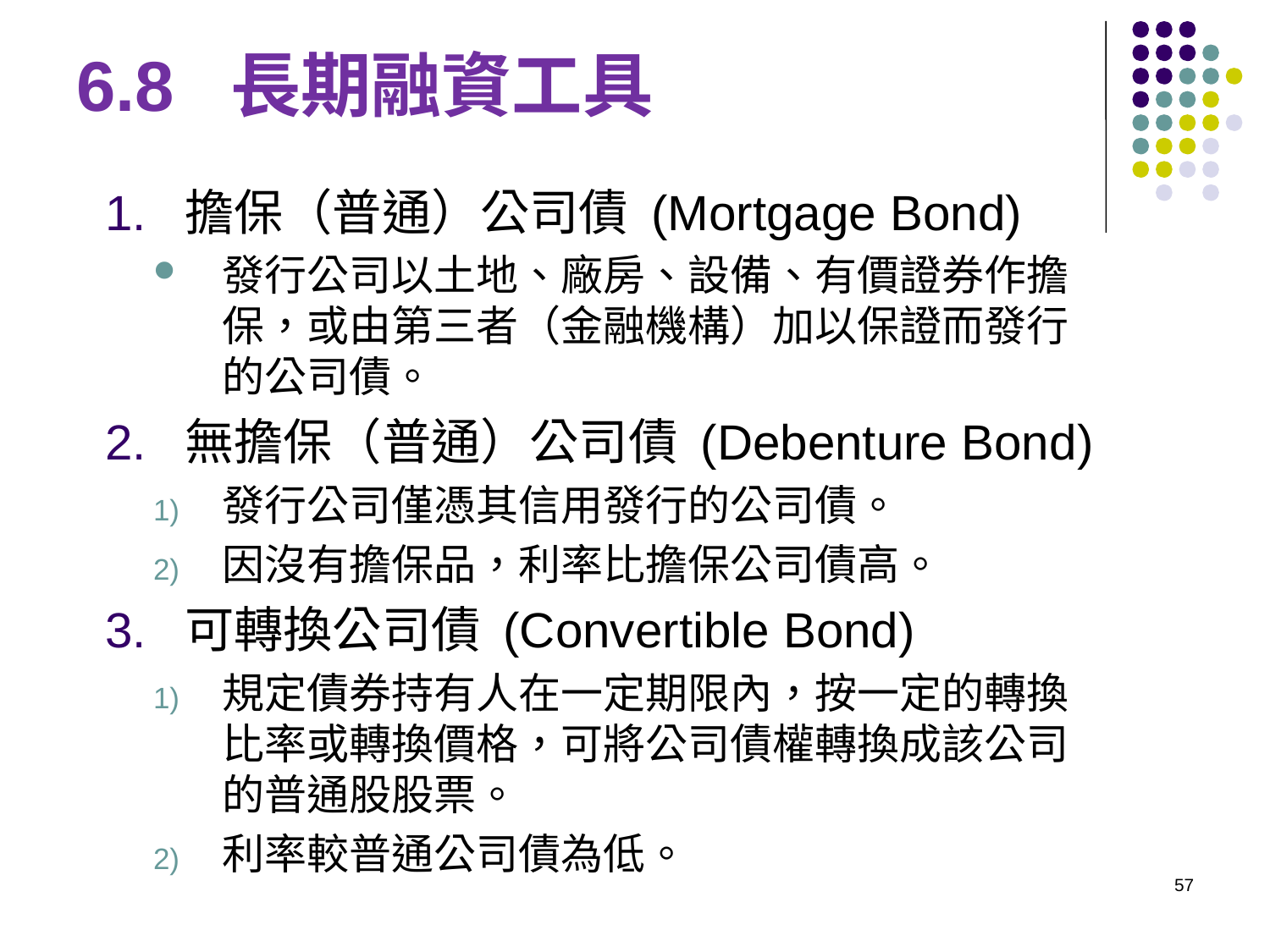

# 6.8  長期融資工具
擔保（普通）公司債 (Mortgage Bond)
發行公司以土地、廠房、設備、有價證券作擔保，或由第三者（金融機構）加以保證而發行的公司債。
無擔保（普通）公司債 (Debenture Bond)
發行公司僅憑其信用發行的公司債。
因沒有擔保品，利率比擔保公司債高。
可轉換公司債 (Convertible Bond)
規定債券持有人在一定期限內，按一定的轉換比率或轉換價格，可將公司債權轉換成該公司的普通股股票。
利率較普通公司債為低。
57